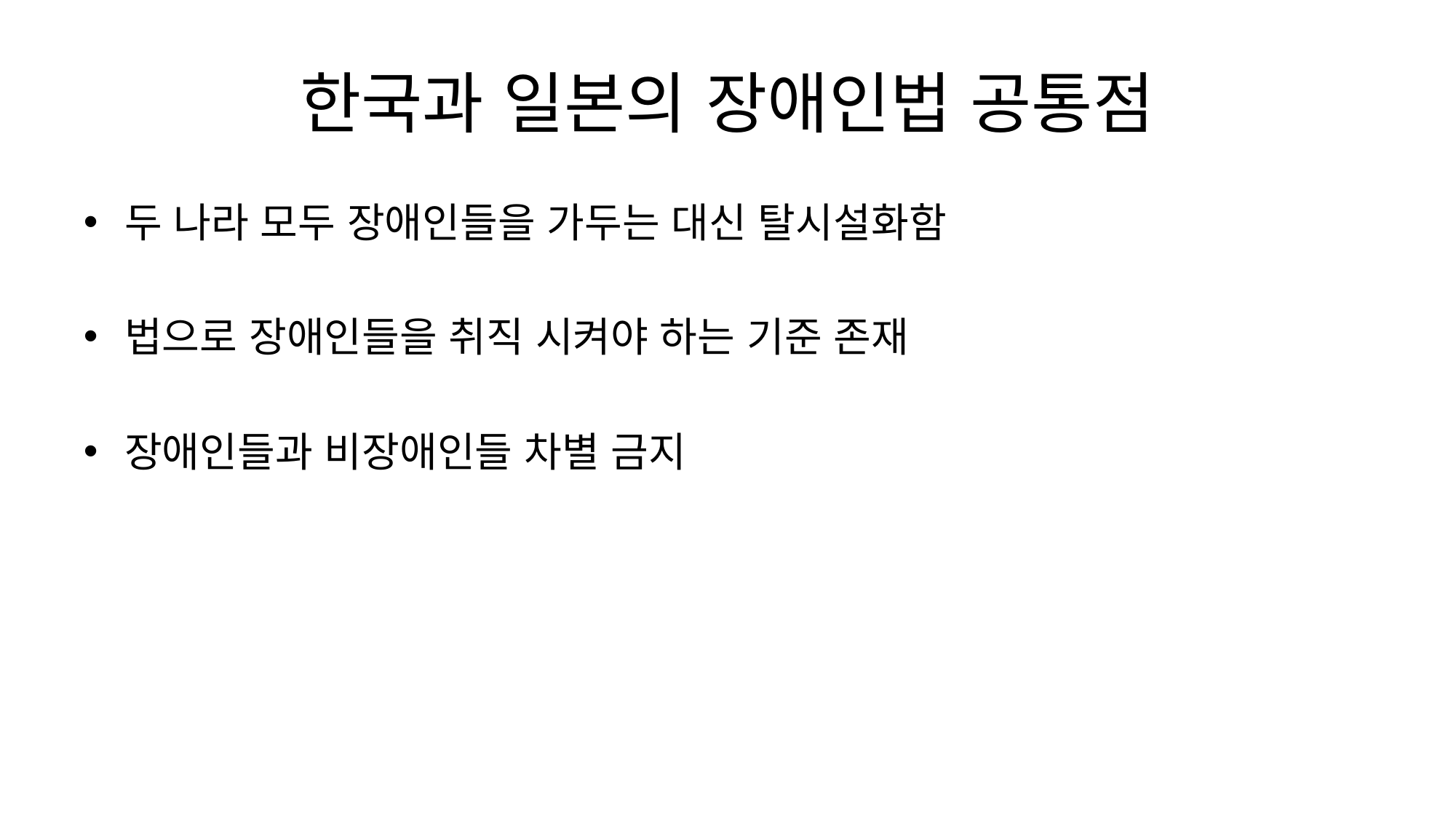

# 한국과 일본의 장애인법 공통점
두 나라 모두 장애인들을 가두는 대신 탈시설화함

법으로 장애인들을 취직 시켜야 하는 기준 존재

장애인들과 비장애인들 차별 금지